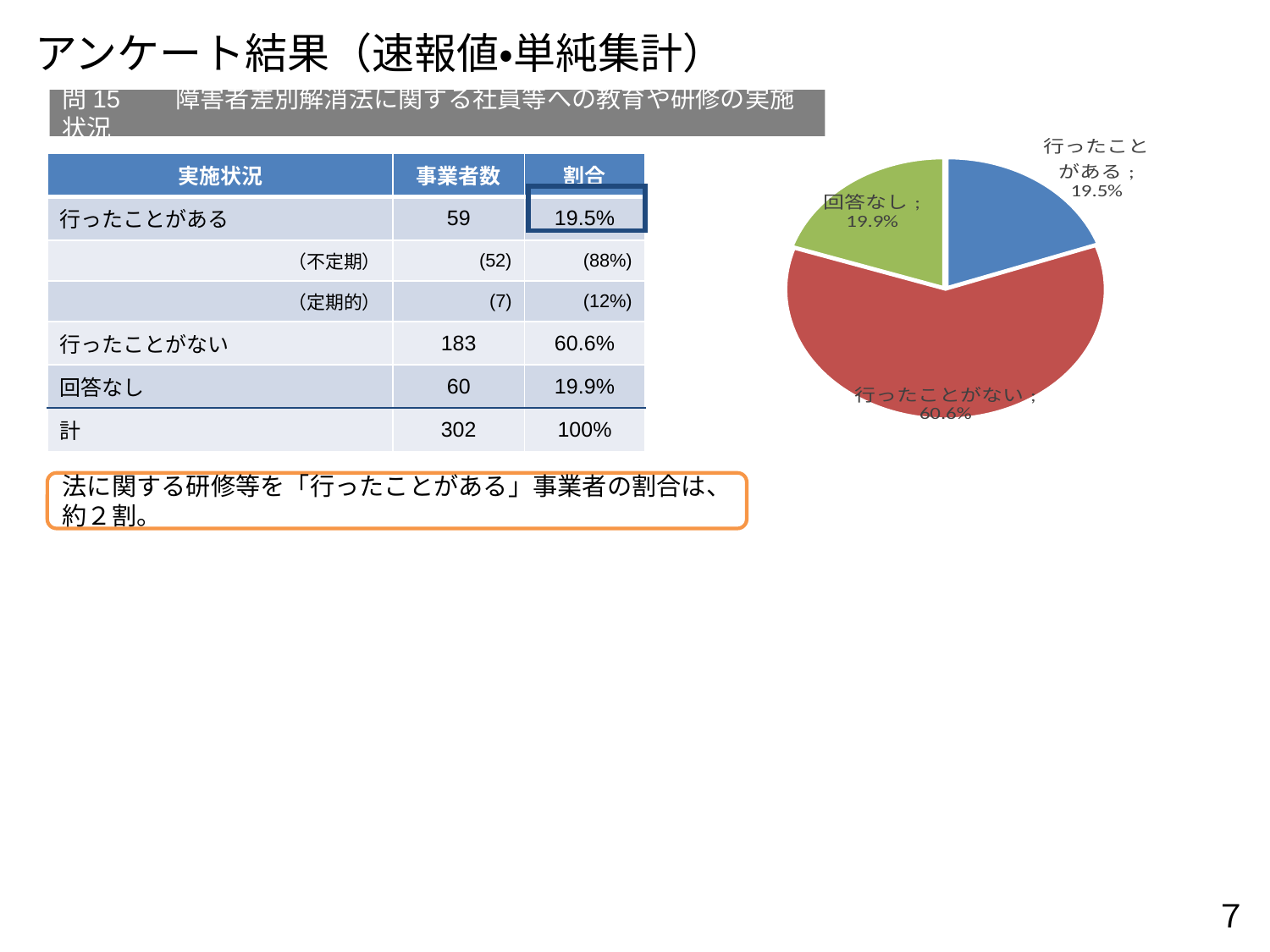

アンケート結果（速報値・単純集計）

問15　　障害者差別解消法に関する社員等への教育や研修の実施状況

### Chart

| Category | 割合 |
|---|---|
| 行ったことがある | 0.19536423841059603 |
| 行ったことがない | 0.6059602649006622 |
| 回答なし | 0.1986754966887417 |
| 実施状況 | 事業者数 | 割合 |
| --- | --- | --- |
| 行ったことがある | 59 | 19.5% |
| （不定期） | (52) | (88%) |
| （定期的） | (7) | (12%) |
| 行ったことがない | 183 | 60.6% |
| 回答なし | 60 | 19.9% |
| 計 | 302 | 100% |
|  |
| --- |
法に関する研修等を「行ったことがある」事業者の割合は、約２割。
７